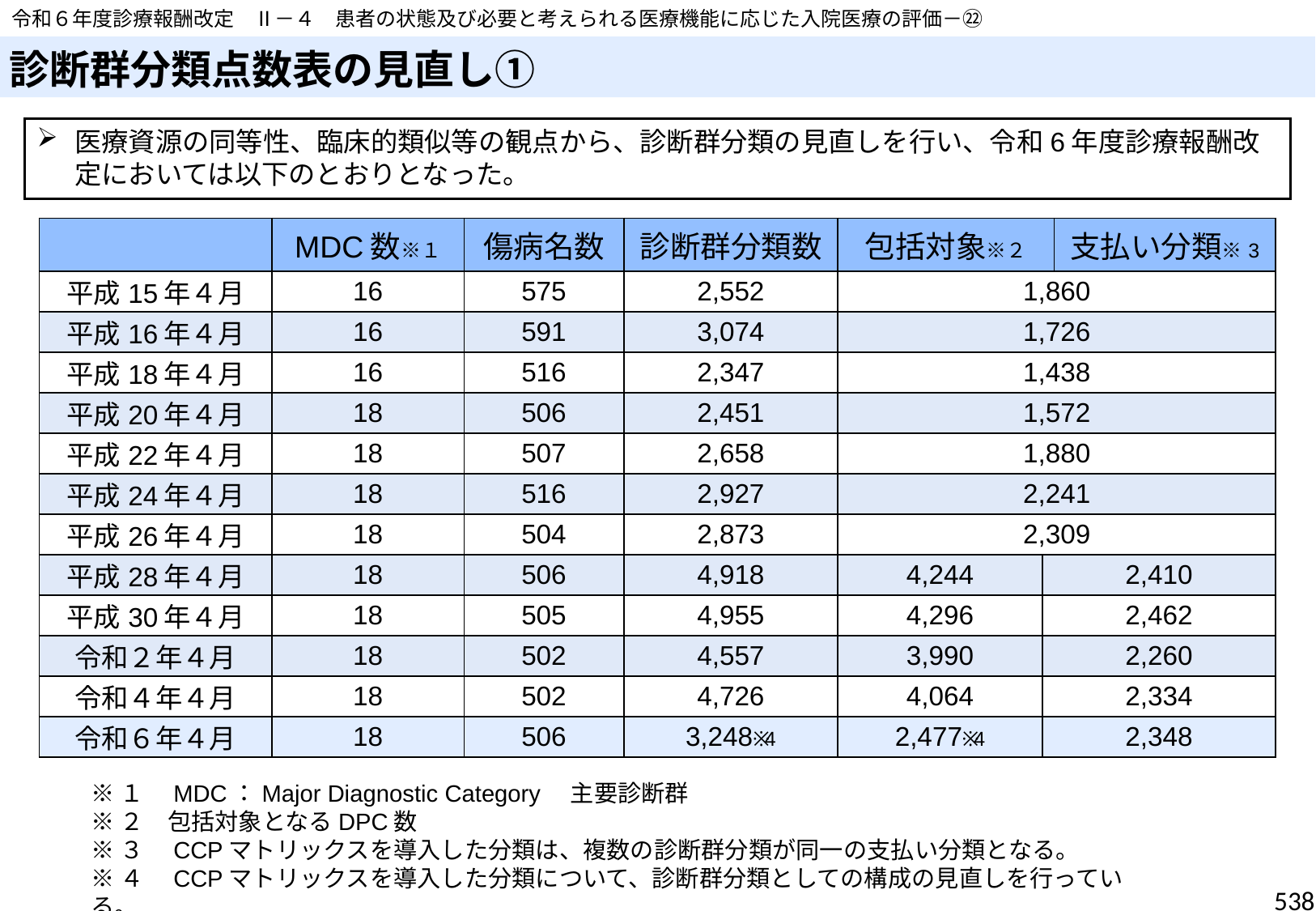

令和６年度診療報酬改定　Ⅱ－４　患者の状態及び必要と考えられる医療機能に応じた入院医療の評価－㉒
# 診断群分類点数表の見直し①
医療資源の同等性、臨床的類似等の観点から、診断群分類の見直しを行い、令和6年度診療報酬改定においては以下のとおりとなった。
|  | MDC数※１ | 傷病名数 | 診断群分類数 | 包括対象※２ |  | 支払い分類※3 |
| --- | --- | --- | --- | --- | --- | --- |
| 平成15年４月 | 16 | 575 | 2,552 | 1,860 |  |  |
| 平成16年４月 | 16 | 591 | 3,074 | 1,726 |  |  |
| 平成18年４月 | 16 | 516 | 2,347 | 1,438 |  |  |
| 平成20年４月 | 18 | 506 | 2,451 | 1,572 |  |  |
| 平成22年４月 | 18 | 507 | 2,658 | 1,880 |  |  |
| 平成24年４月 | 18 | 516 | 2,927 | 2,241 |  |  |
| 平成26年４月 | 18 | 504 | 2,873 | 2,309 |  |  |
| 平成28年４月 | 18 | 506 | 4,918 | 4,244 | 2,410 |  |
| 平成30年４月 | 18 | 505 | 4,955 | 4,296 | 2,462 |  |
| 令和２年４月 | 18 | 502 | 4,557 | 3,990 | 2,260 |  |
| 令和４年４月 | 18 | 502 | 4,726 | 4,064 | 2,334 |  |
| 令和６年４月 | 18 | 506 | 3,248※4 | 2,477※4 | 2,348 |  |
※１　MDC：Major Diagnostic Category　主要診断群
※２　包括対象となるDPC数
※３　CCPマトリックスを導入した分類は、複数の診断群分類が同一の支払い分類となる。
※４　CCPマトリックスを導入した分類について、診断群分類としての構成の見直しを行っている。
538